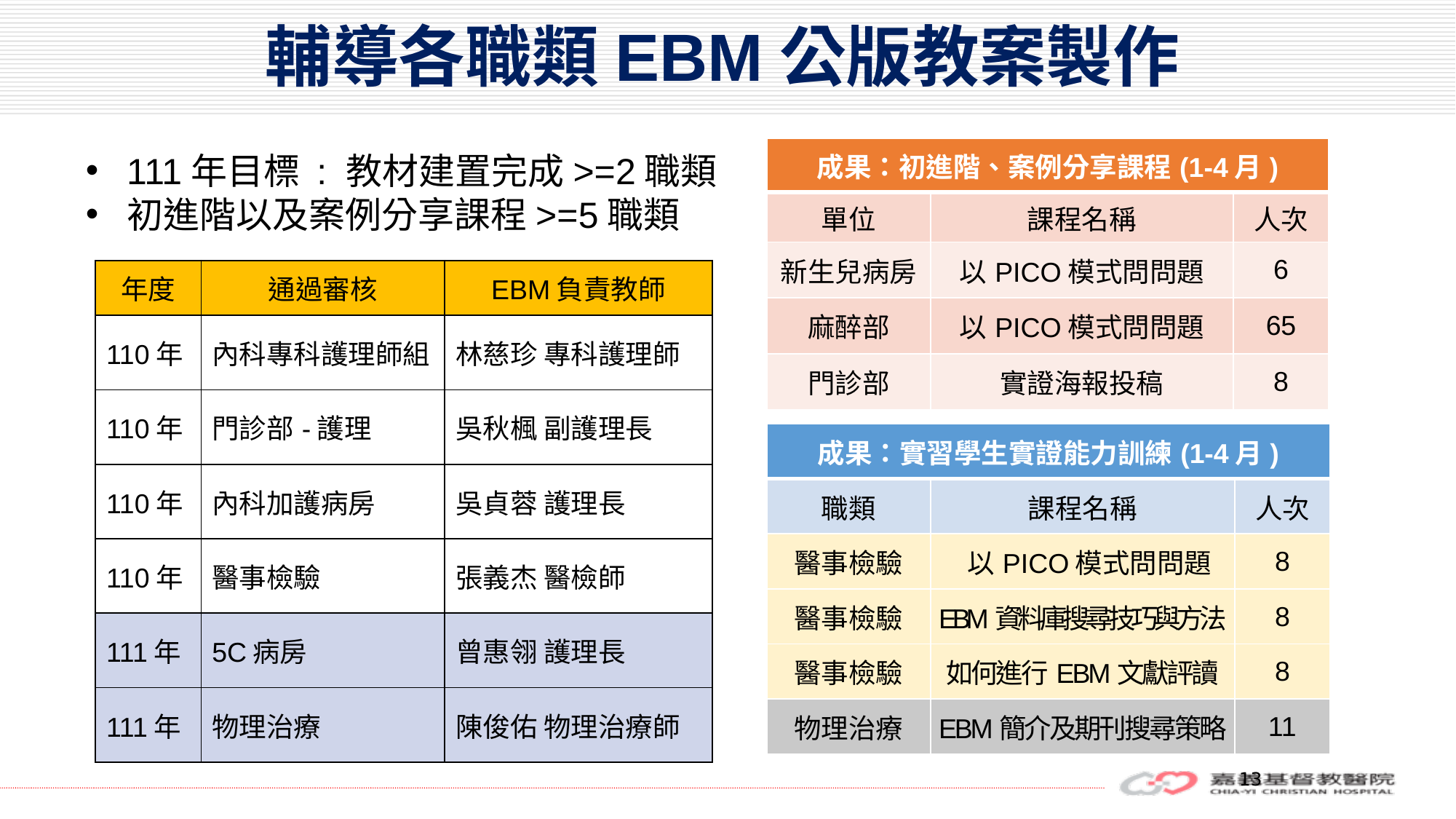

# 輔導各職類EBM公版教案製作
| 成果：初進階、案例分享課程(1-4月) |  |  |
| --- | --- | --- |
| 單位 | 課程名稱 | 人次 |
| 新生兒病房 | 以PICO模式問問題 | 6 |
| 麻醉部 | 以PICO模式問問題 | 65 |
| 門診部 | 實證海報投稿 | 8 |
111年目標 : 教材建置完成>=2職類
初進階以及案例分享課程>=5職類
| 年度 | 通過審核 | EBM負責教師 |
| --- | --- | --- |
| 110年 | 內科專科護理師組 | 林慈珍 專科護理師 |
| 110年 | 門診部-護理 | 吳秋楓 副護理長 |
| 110年 | 內科加護病房 | 吳貞蓉 護理長 |
| 110年 | 醫事檢驗 | 張義杰 醫檢師 |
| 111年 | 5C病房 | 曾惠翎 護理長 |
| 111年 | 物理治療 | 陳俊佑 物理治療師 |
| 成果：實習學生實證能力訓練(1-4月) |  |  |
| --- | --- | --- |
| 職類 | 課程名稱 | 人次 |
| 醫事檢驗 | 以PICO模式問問題 | 8 |
| 醫事檢驗 | EBM資料庫搜尋技巧與方法 | 8 |
| 醫事檢驗 | 如何進行EBM文獻評讀 | 8 |
| 物理治療 | EBM簡介及期刊搜尋策略 | 11 |
13